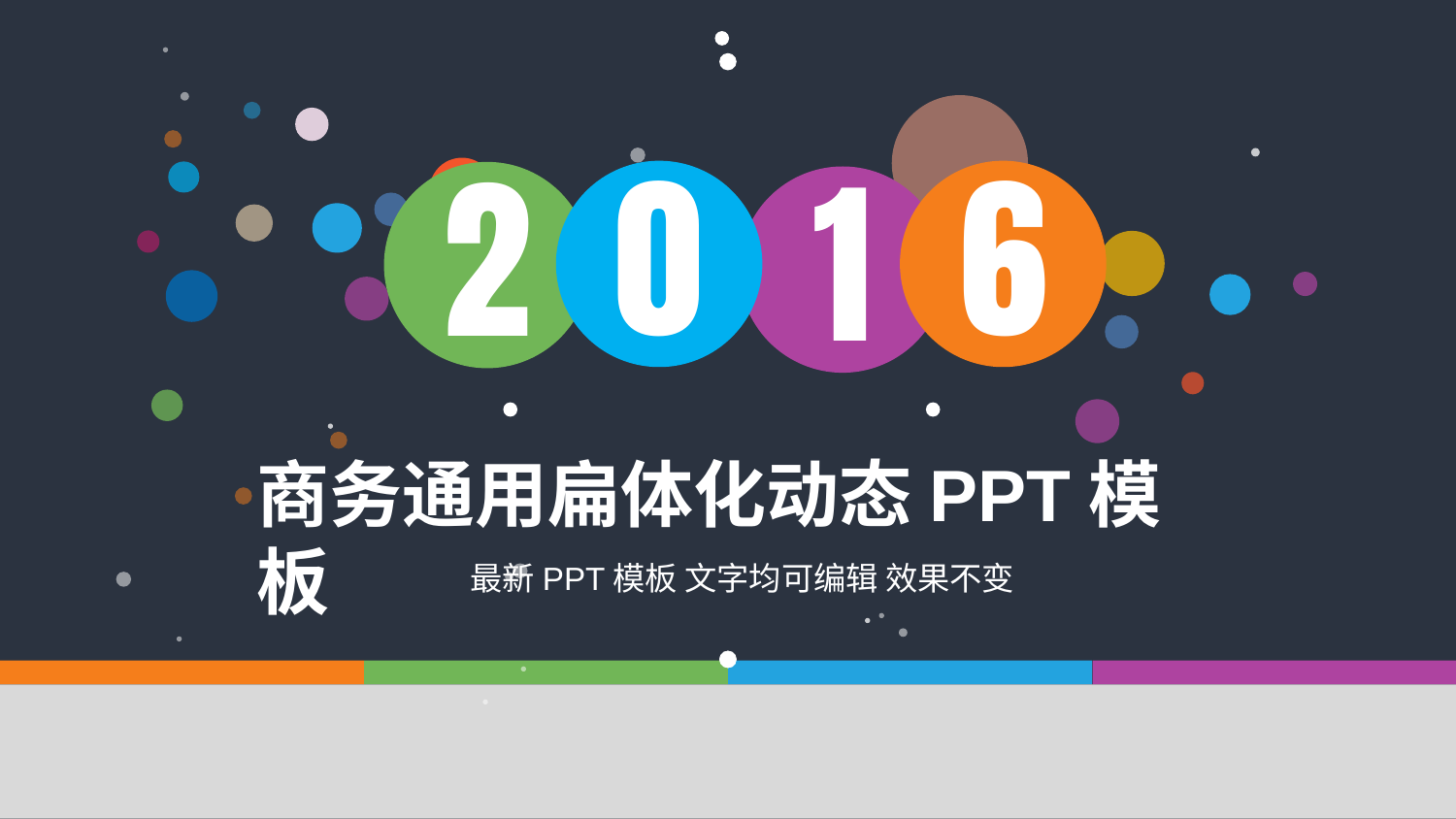

0
6

2
1

商务通用扁体化动态PPT模板

最新PPT模板 文字均可编辑 效果不变